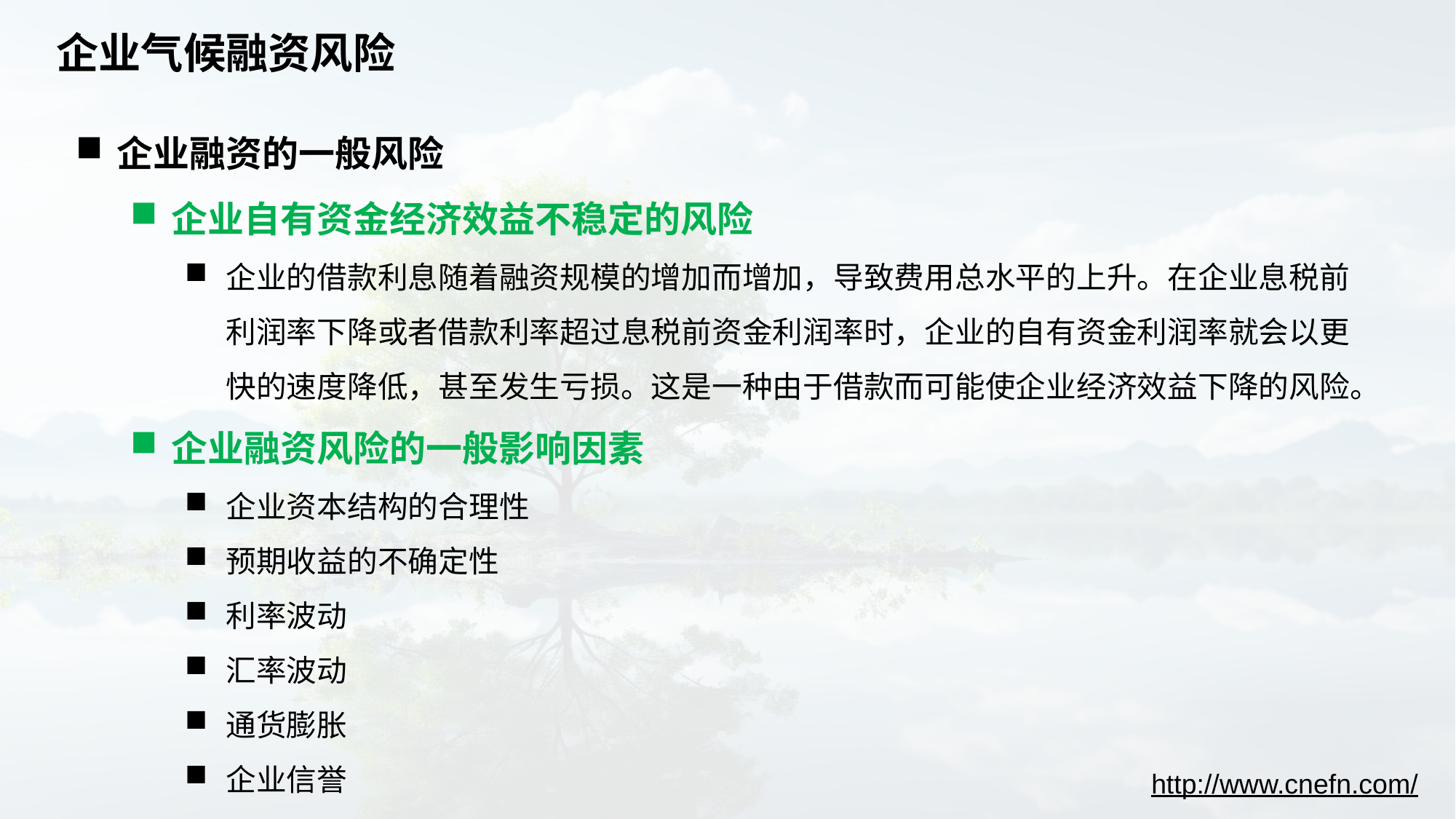

# 企业气候融资风险
企业融资的一般风险
企业自有资金经济效益不稳定的风险
企业的借款利息随着融资规模的增加而增加，导致费用总水平的上升。在企业息税前利润率下降或者借款利率超过息税前资金利润率时，企业的自有资金利润率就会以更快的速度降低，甚至发生亏损。这是一种由于借款而可能使企业经济效益下降的风险。
企业融资风险的一般影响因素
企业资本结构的合理性
预期收益的不确定性
利率波动
汇率波动
通货膨胀
企业信誉